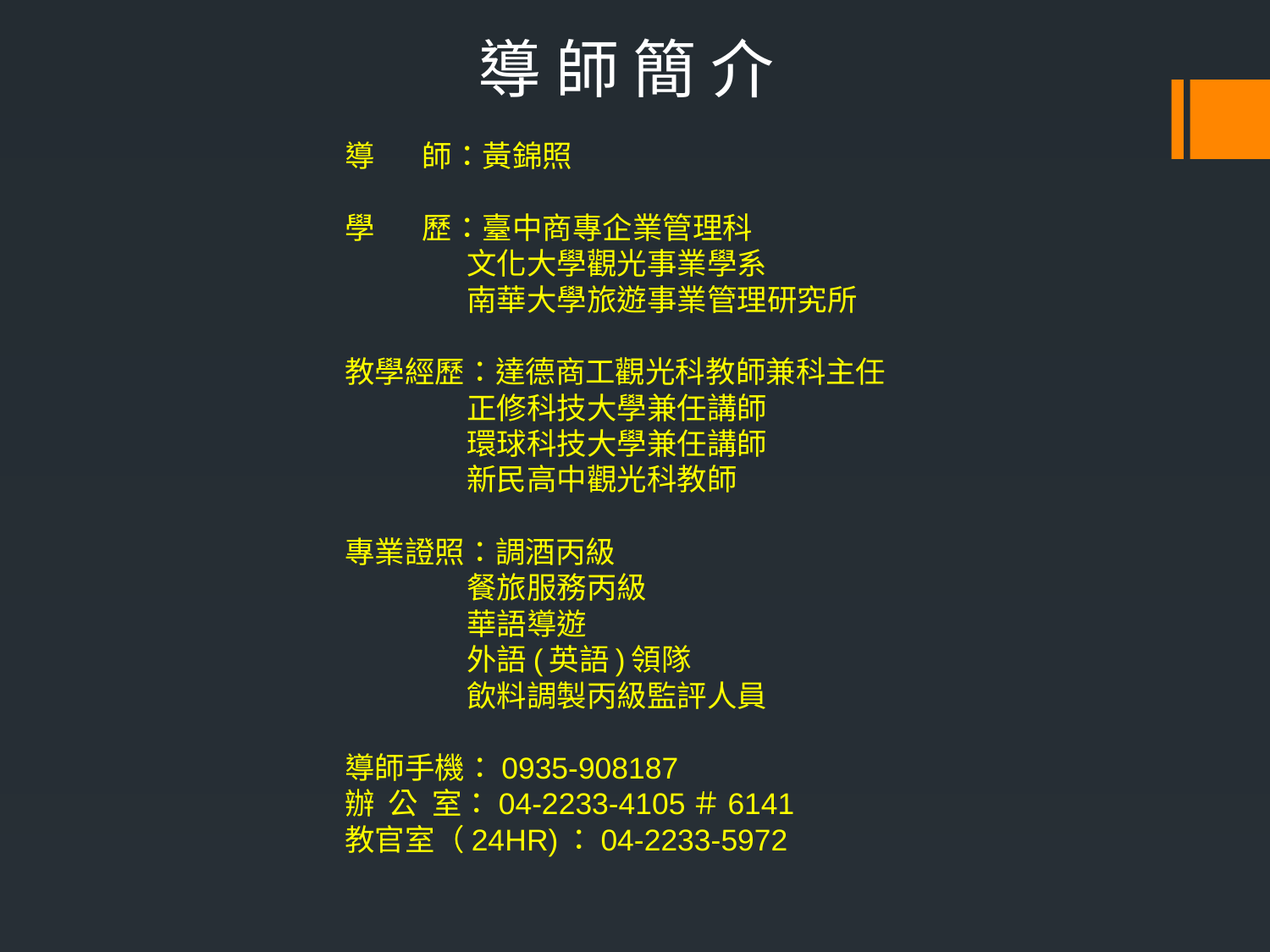

導 師 簡 介
# 導       師：黃錦照 學       歷：臺中商專企業管理科 文化大學觀光事業學系 南華大學旅遊事業管理研究所 教學經歷：達德商工觀光科教師兼科主任 正修科技大學兼任講師 環球科技大學兼任講師 新民高中觀光科教師 專業證照：調酒丙級 餐旅服務丙級 華語導遊 外語(英語)領隊 飲料調製丙級監評人員 導師手機：0935-908187 辦  公  室：04-2233-4105＃6141 教官室（24HR)：04-2233-5972